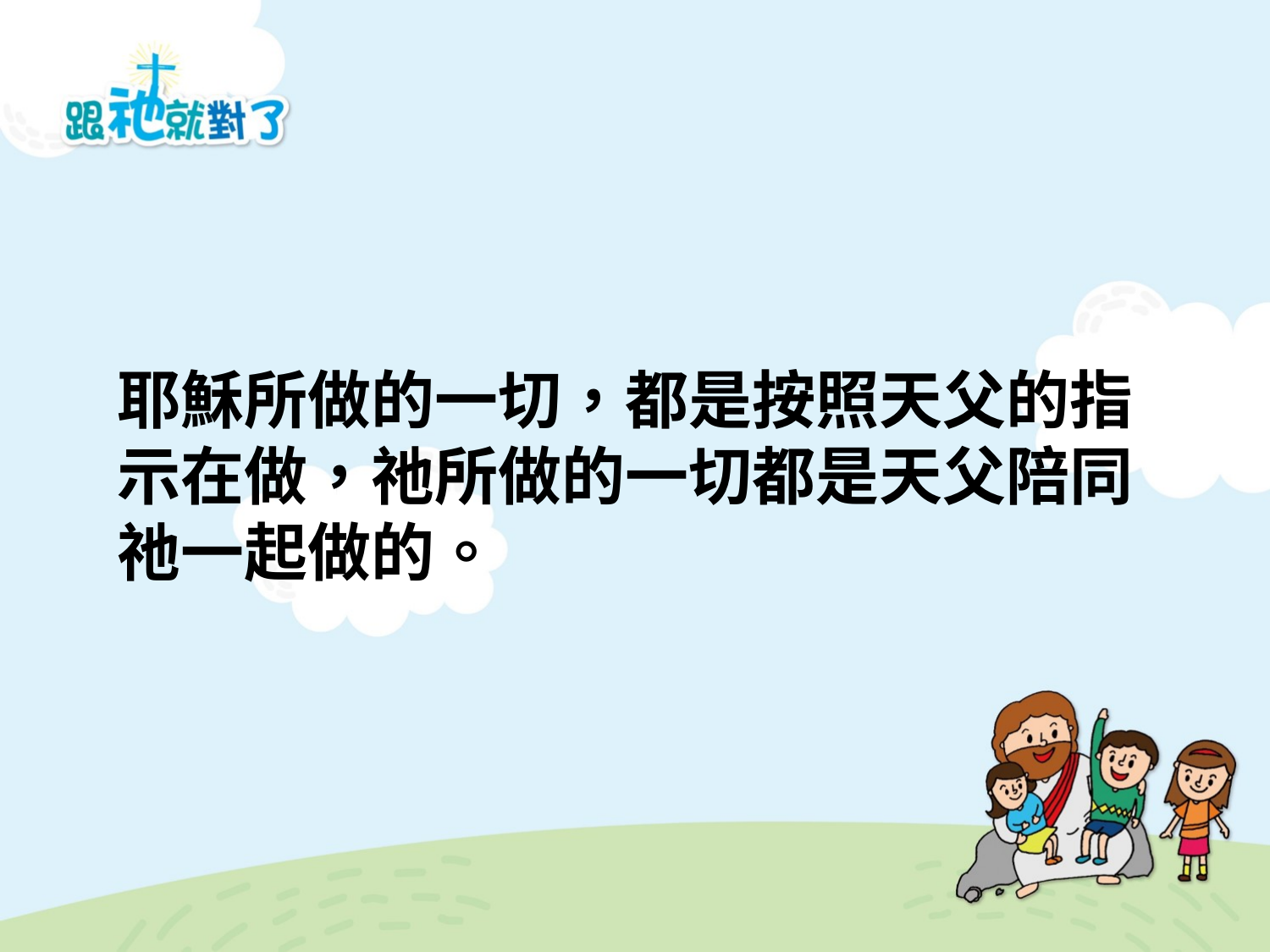

耶穌所做的一切，都是按照天父的指示在做，祂所做的一切都是天父陪同祂一起做的。